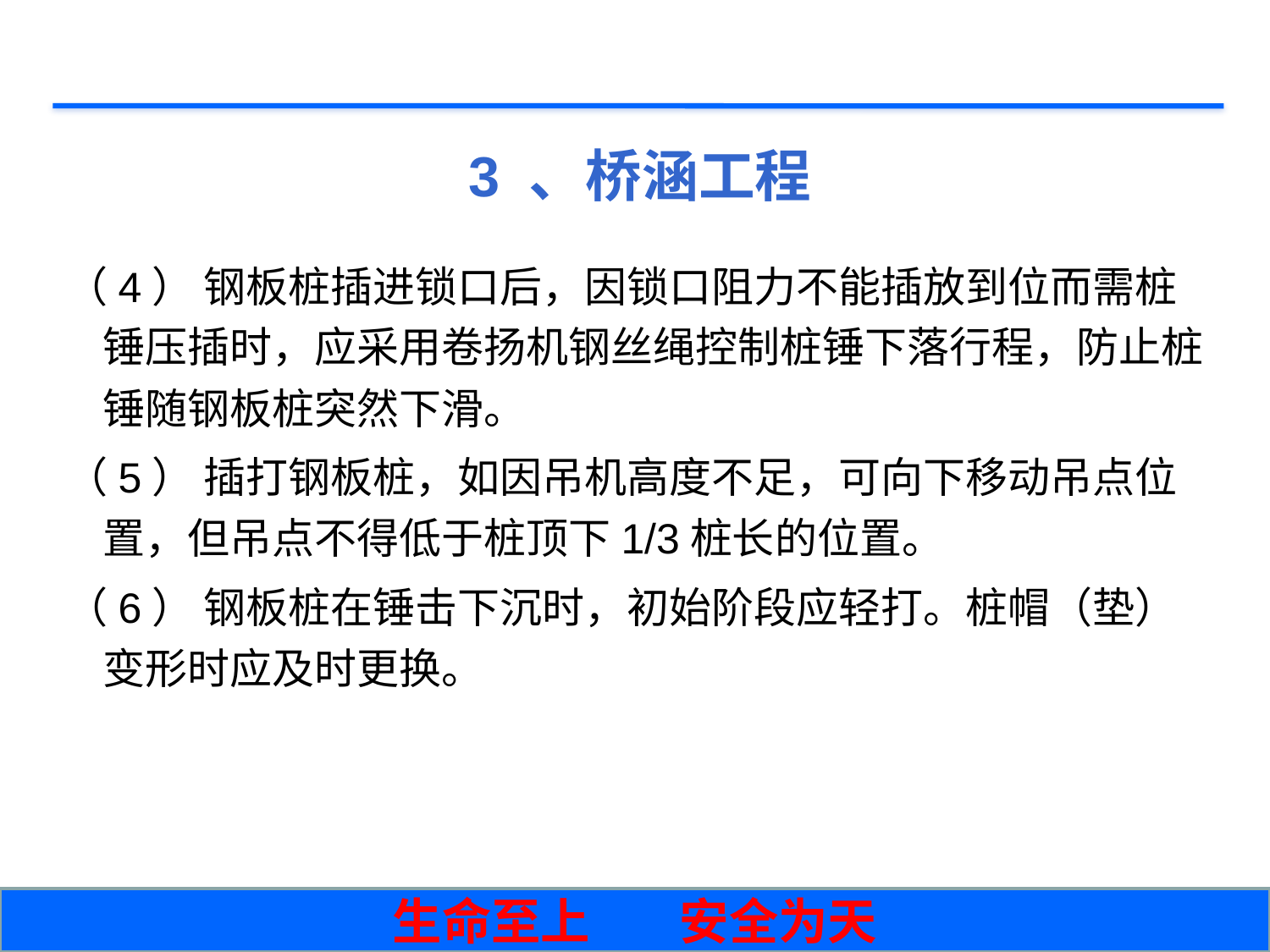

# 3 、桥涵工程
（4） 钢板桩插进锁口后，因锁口阻力不能插放到位而需桩锤压插时，应采用卷扬机钢丝绳控制桩锤下落行程，防止桩锤随钢板桩突然下滑。
（5） 插打钢板桩，如因吊机高度不足，可向下移动吊点位置，但吊点不得低于桩顶下1/3桩长的位置。
（6） 钢板桩在锤击下沉时，初始阶段应轻打。桩帽（垫）变形时应及时更换。